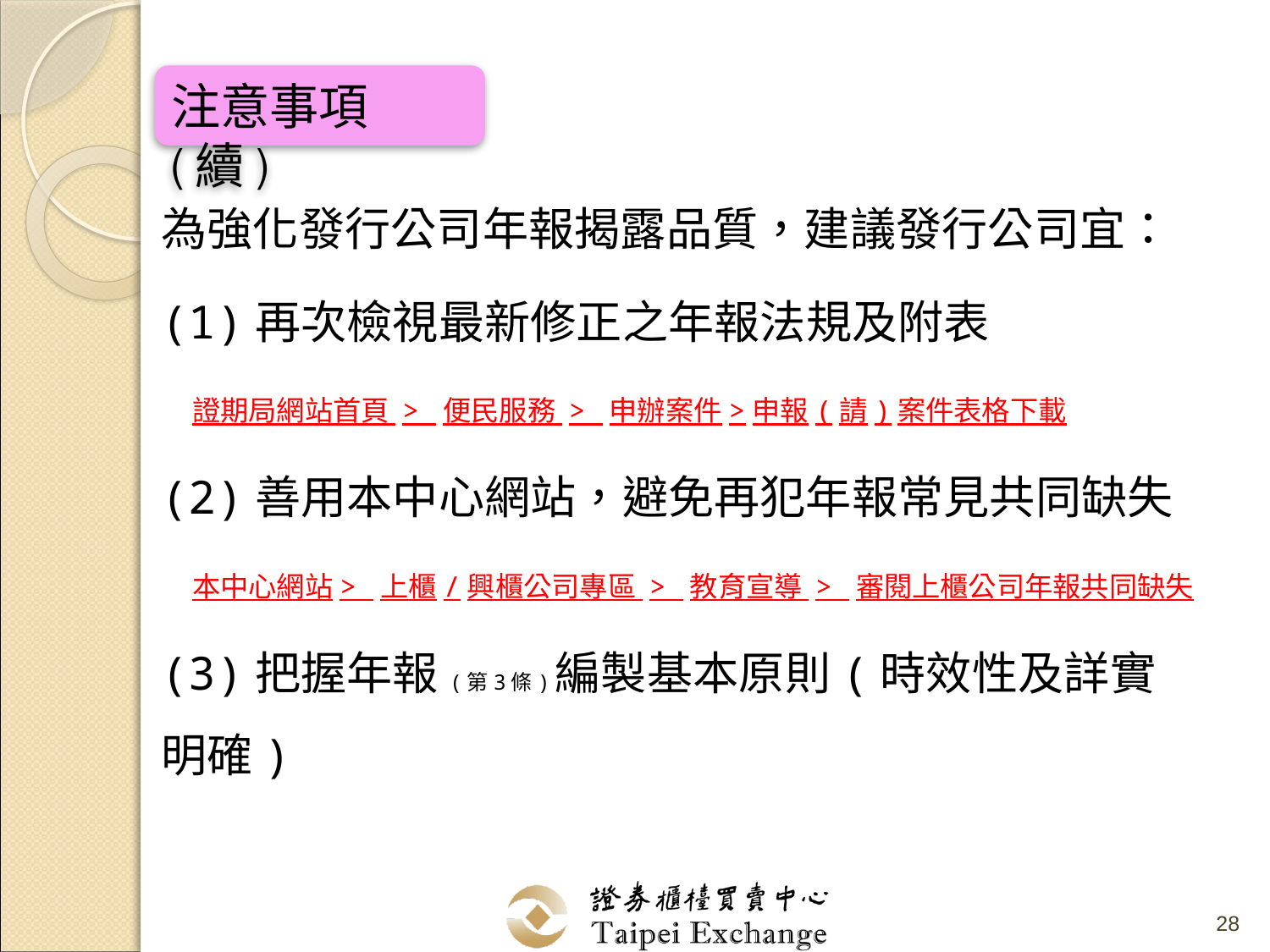

注意事項(續)
為強化發行公司年報揭露品質，建議發行公司宜：
(1)再次檢視最新修正之年報法規及附表
   證期局網站首頁 > 便民服務 > 申辦案件>申報(請)案件表格下載
(2)善用本中心網站，避免再犯年報常見共同缺失
   本中心網站> 上櫃/興櫃公司專區 > 教育宣導 > 審閱上櫃公司年報共同缺失
(3)把握年報(第3條)編製基本原則(時效性及詳實明確)

28